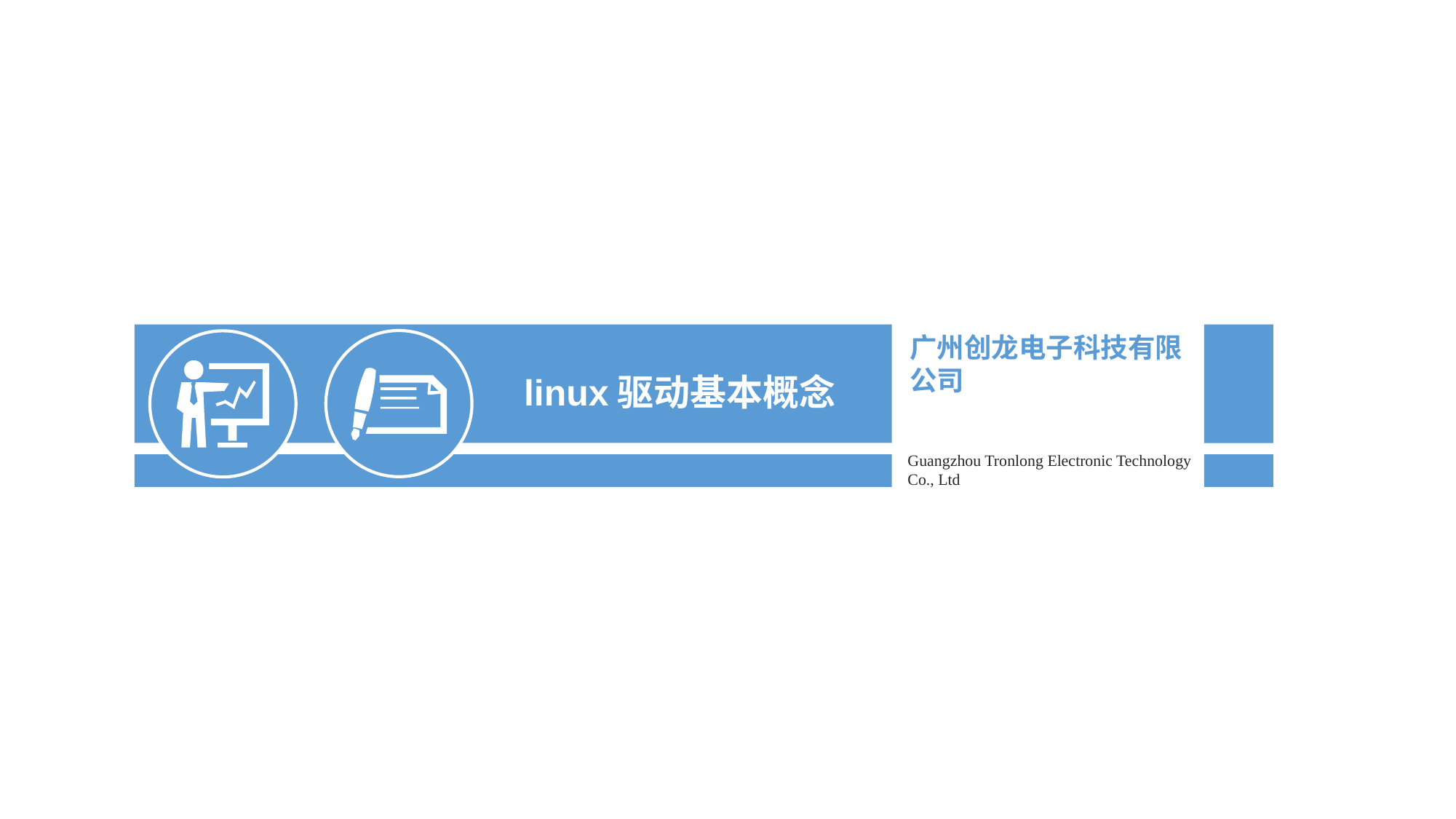

linux驱动基本概念

广州创龙电子科技有限公司

Guangzhou Tronlong Electronic Technology Co., Ltd